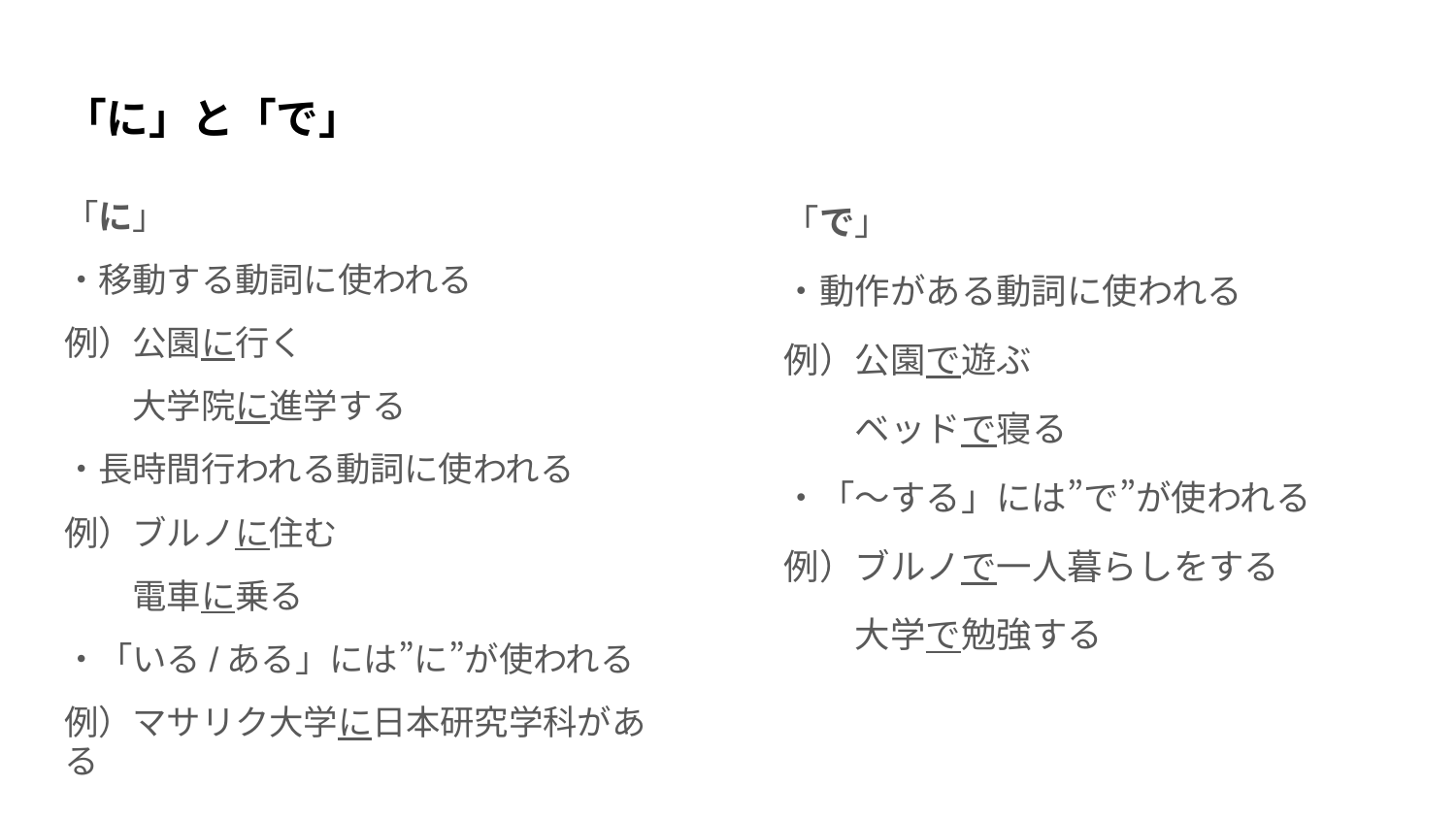

# 「に」と「で」
「に」
・移動する動詞に使われる
例）公園に行く
　　大学院に進学する
・長時間行われる動詞に使われる
例）ブルノに住む
　　電車に乗る
・「いる/ある」には”に”が使われる
例）マサリク大学に日本研究学科がある

「で」
・動作がある動詞に使われる
例）公園で遊ぶ
　　ベッドで寝る
・「～する」には”で”が使われる
例）ブルノで一人暮らしをする
　　大学で勉強する